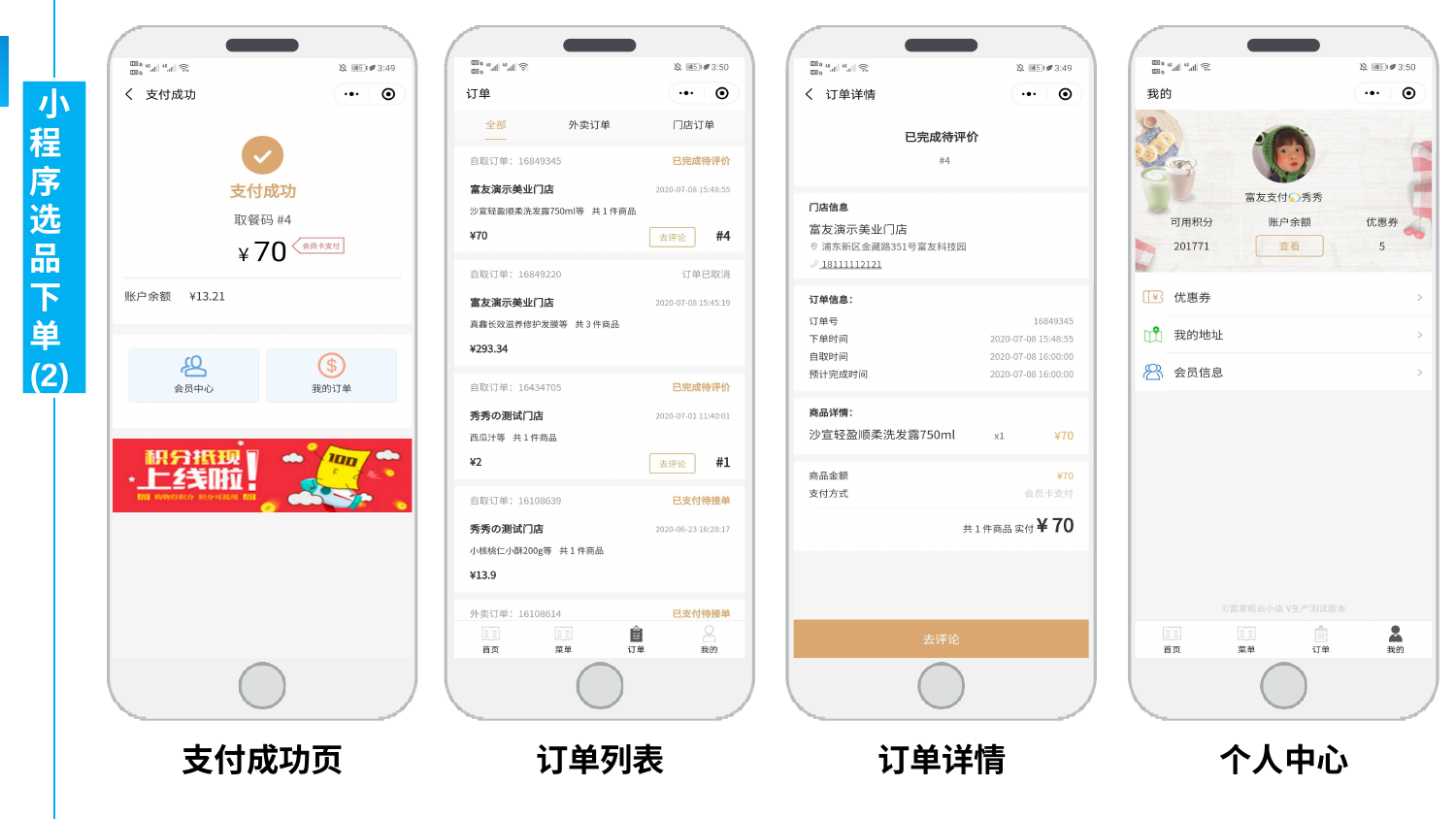

小 程 序 选 品 下 单 (2)

支付成功页
订单列表
订单详情
个人中心